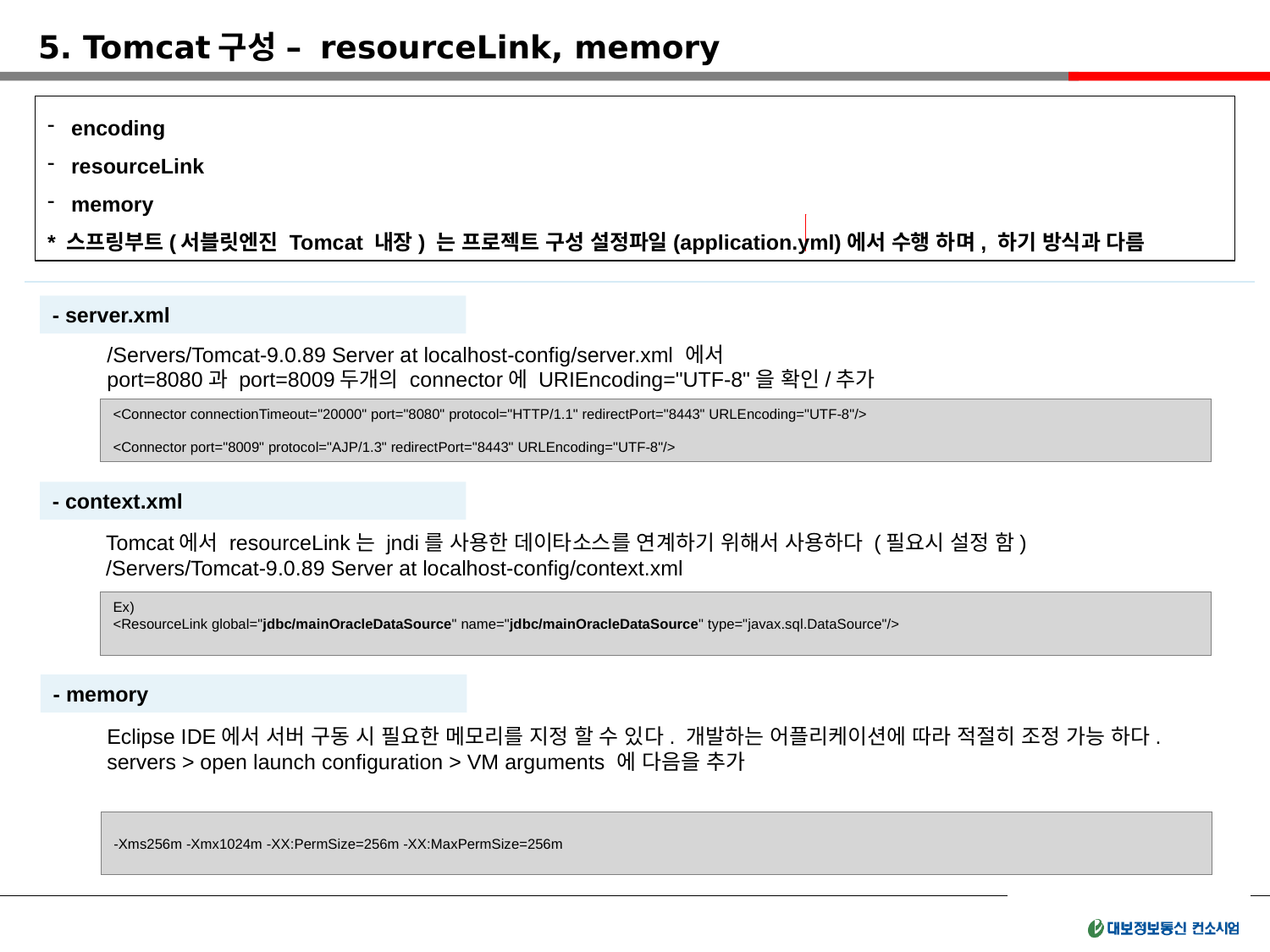

5. Tomcat구성 – resourceLink, memory
encoding
resourceLink
memory
* 스프링부트(서블릿엔진 Tomcat 내장) 는 프로젝트 구성 설정파일(application.yml)에서 수행 하며, 하기 방식과 다름
- server.xml
/Servers/Tomcat-9.0.89 Server at localhost-config/server.xml 에서
port=8080과 port=8009두개의 connector에 URIEncoding="UTF-8"을 확인/추가
<Connector connectionTimeout="20000" port="8080" protocol="HTTP/1.1" redirectPort="8443" URLEncoding="UTF-8"/>

<Connector port="8009" protocol="AJP/1.3" redirectPort="8443" URLEncoding="UTF-8"/>
- context.xml
Tomcat에서 resourceLink는 jndi를 사용한 데이타소스를 연계하기 위해서 사용하다 (필요시 설정 함)
/Servers/Tomcat-9.0.89 Server at localhost-config/context.xml
Ex)
<ResourceLink global="jdbc/mainOracleDataSource" name="jdbc/mainOracleDataSource" type="javax.sql.DataSource"/>

- memory
Eclipse IDE에서 서버 구동 시 필요한 메모리를 지정 할 수 있다. 개발하는 어플리케이션에 따라 적절히 조정 가능 하다.
servers > open launch configuration > VM arguments 에 다음을 추가

-Xms256m -Xmx1024m -XX:PermSize=256m -XX:MaxPermSize=256m